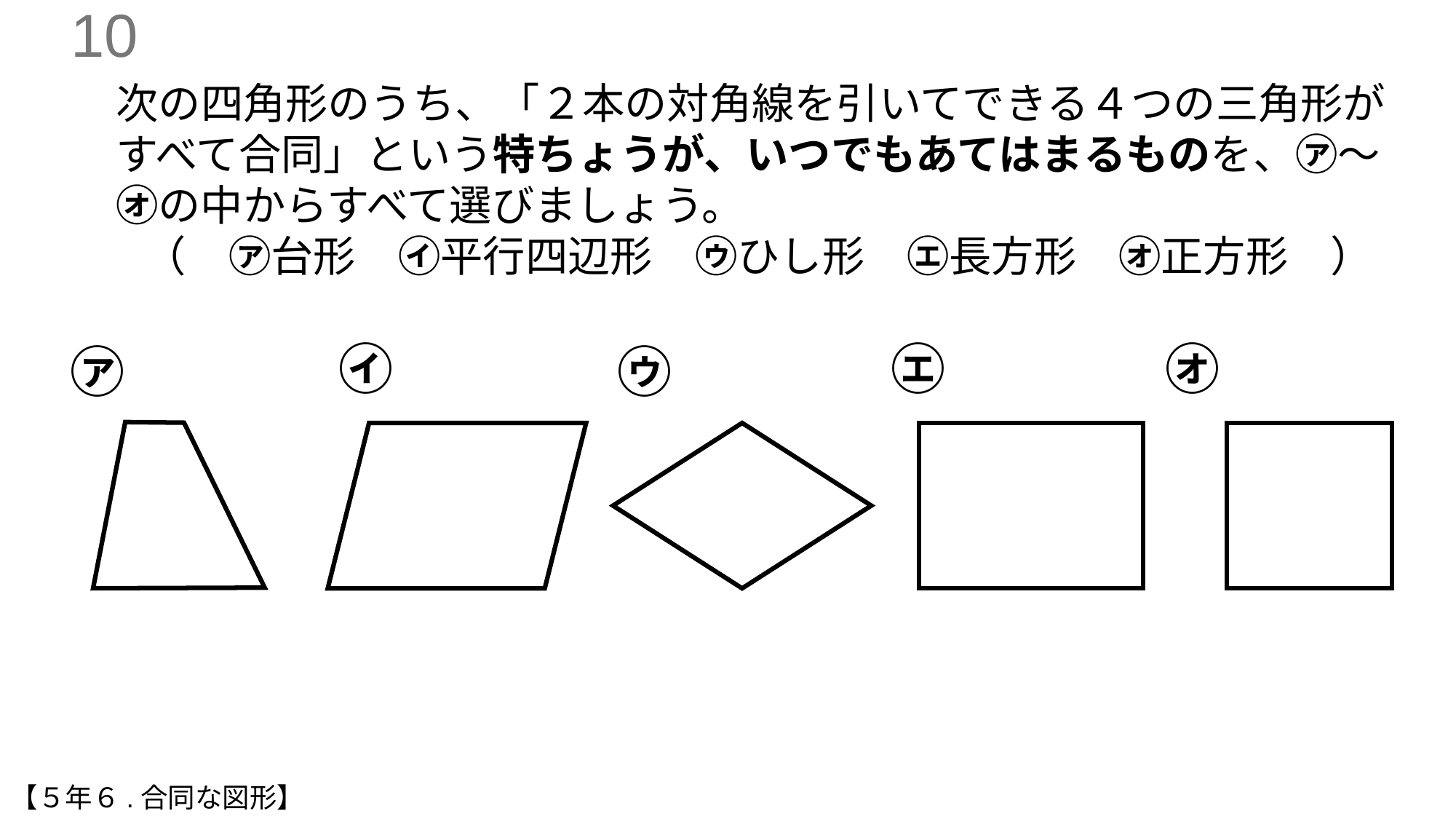

10
次の四角形のうち、「２本の対角線を引いてできる４つの三角形がすべて合同」という特ちょうが、いつでもあてはまるものを、㋐～㋔の中からすべて選びましょう。
（　㋐台形　㋑平行四辺形　㋒ひし形　㋓長方形　㋔正方形　）
㋑
㋓
㋔
㋐
㋒

【５年６.合同な図形】